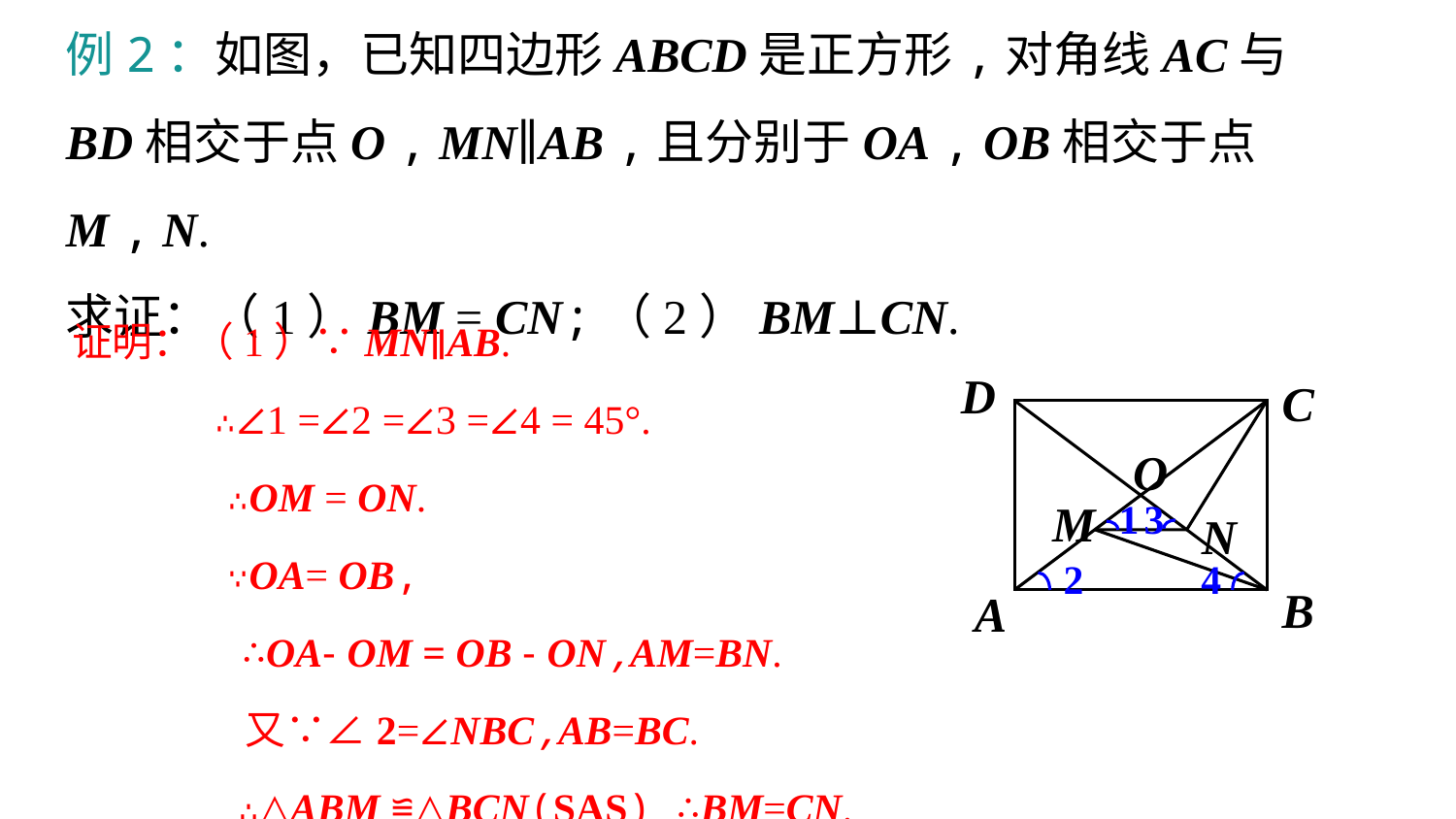

例2：如图，已知四边形ABCD是正方形,对角线AC与BD相交于点O , MN∥AB ,且分别于OA , OB相交于点M , N.
求证：（1）BM = CN;（2）BM⊥CN.
证明：（1）∵MN∥AB.
              ∴∠1 =∠2 =∠3 =∠4 = 45°.
	 ∴OM = ON.
	 ∵OA= OB,
	 ∴OA- OM = OB - ON,AM=BN.
	  又∵∠2=∠NBC,AB=BC.
	  ∴△ABM ≌△BCN(SAS) ∴BM=CN.
D
C

O
M
N

B
A
1
3

2
4